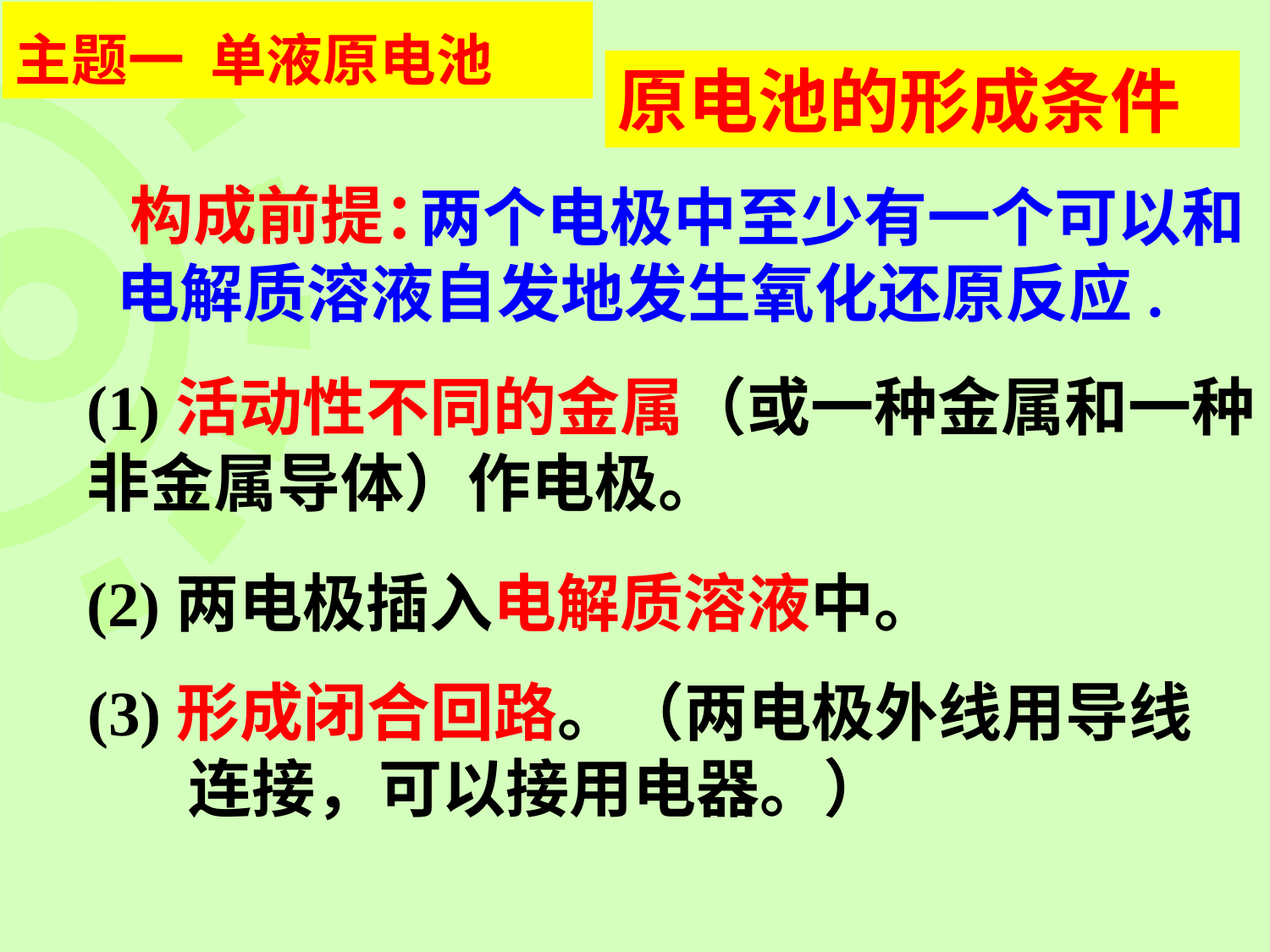

主题一  单液原电池
原电池的形成条件
构成前提：
                    两个电极中至少有一个可以和电解质溶液自发地发生氧化还原反应.
(1)活动性不同的金属（或一种金属和一种非金属导体）作电极。
(2)两电极插入电解质溶液中。
(3)形成闭合回路。（两电极外线用导线
      连接，可以接用电器。）